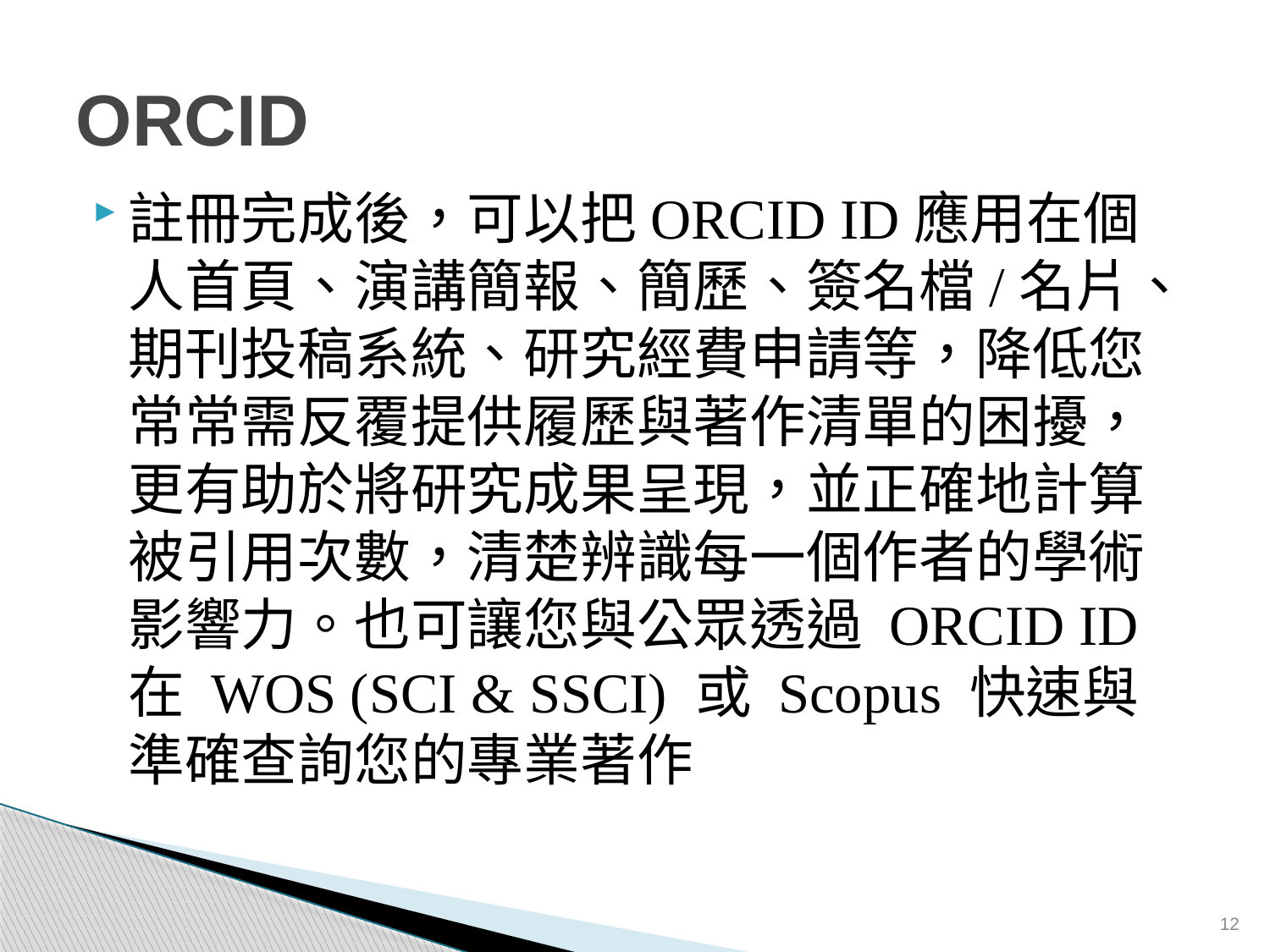

# ORCID
註冊完成後，可以把ORCID ID應用在個人首頁、演講簡報、簡歷、簽名檔/名片、期刊投稿系統、研究經費申請等，降低您常常需反覆提供履歷與著作清單的困擾，更有助於將研究成果呈現，並正確地計算被引用次數，清楚辨識每一個作者的學術影響力。也可讓您與公眾透過 ORCID ID 在 WOS (SCI & SSCI) 或 Scopus 快速與準確查詢您的專業著作

12